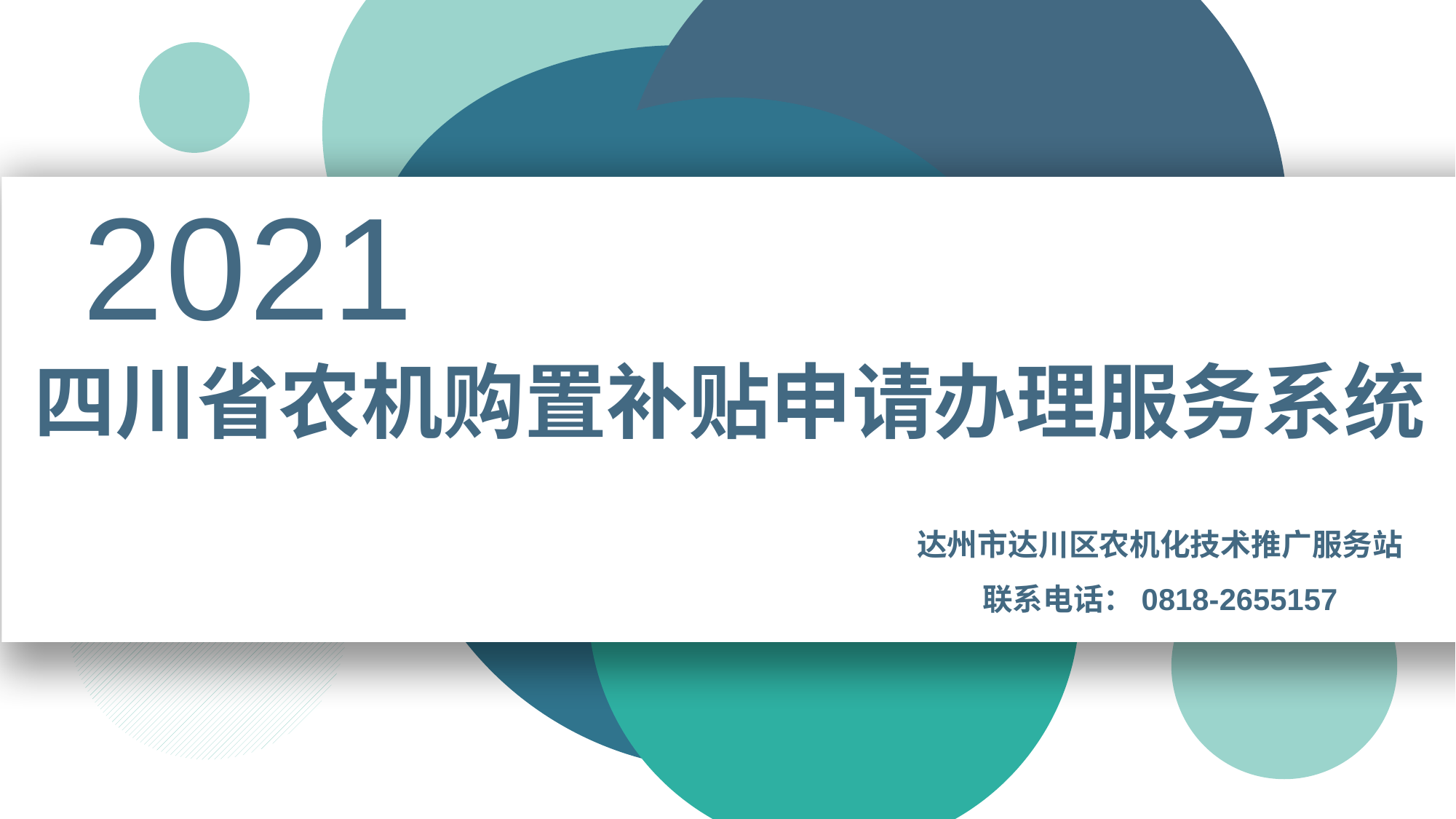

2021

四川省农机购置补贴申请办理服务系统
达州市达川区农机化技术推广服务站
联系电话：0818-2655157